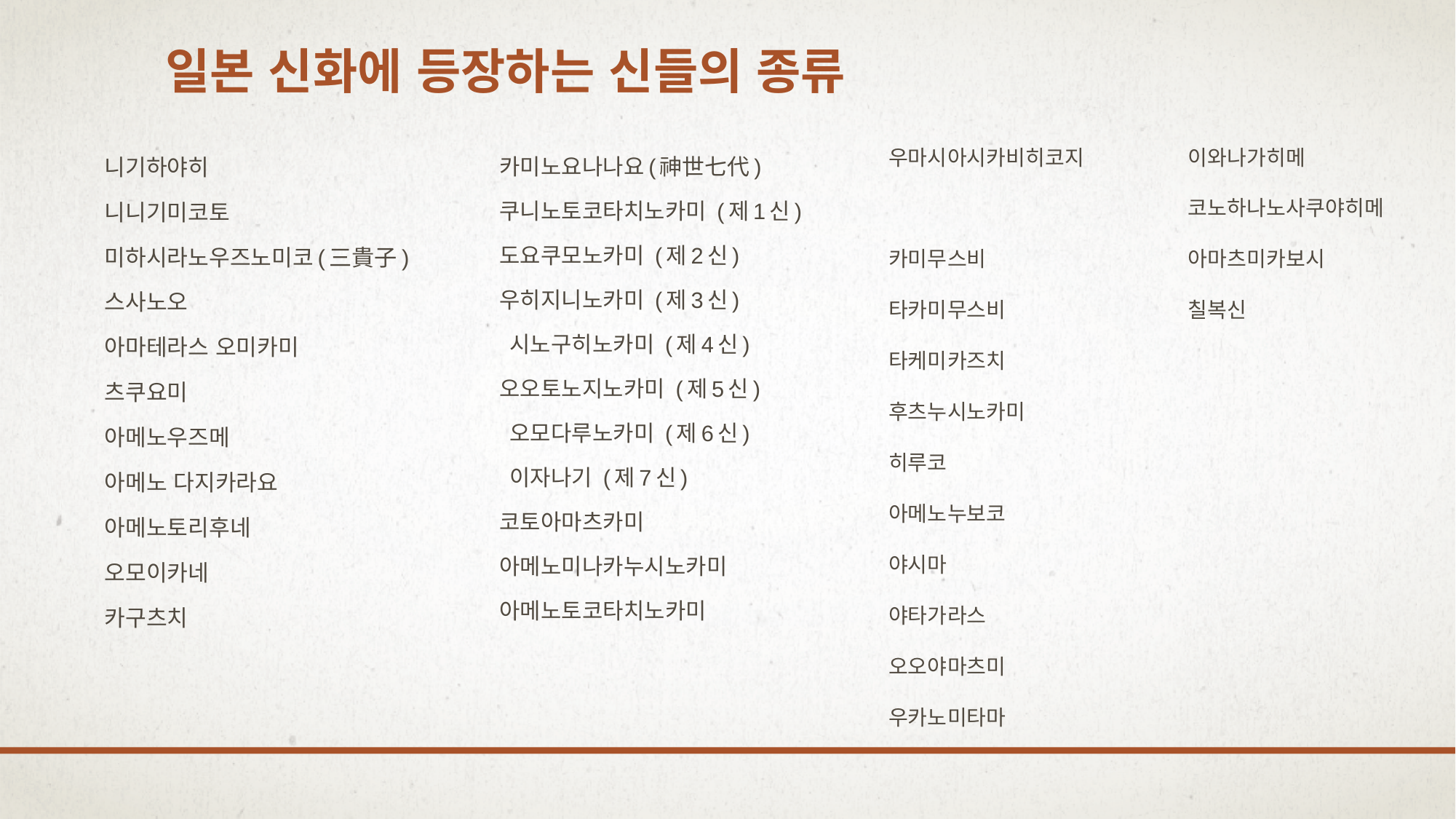

# 일본 신화에 등장하는 신들의 종류
우마시아시카비히코지

카미무스비

타카미무스비

타케미카즈치

후츠누시노카미

히루코

아메노누보코

야시마

야타가라스

오오야마츠미

우카노미타마
이와나가히메

코노하나노사쿠야히메

아마츠미카보시

칠복신
니기하야히
니니기미코토
미하시라노우즈노미코(三貴子)
스사노오
아마테라스 오미카미
츠쿠요미
아메노우즈메
아메노 다지카라요
아메노토리후네
오모이카네
카구츠치
카미노요나나요(神世七代)
쿠니노토코타치노카미 (제1신)
도요쿠모노카미 (제2신)
우히지니노카미 (제3신)
 시노구히노카미 (제4신)
오오토노지노카미 (제5신)
 오모다루노카미 (제6신)
 이자나기 (제7신)
코토아마츠카미
아메노미나카누시노카미
아메노토코타치노카미